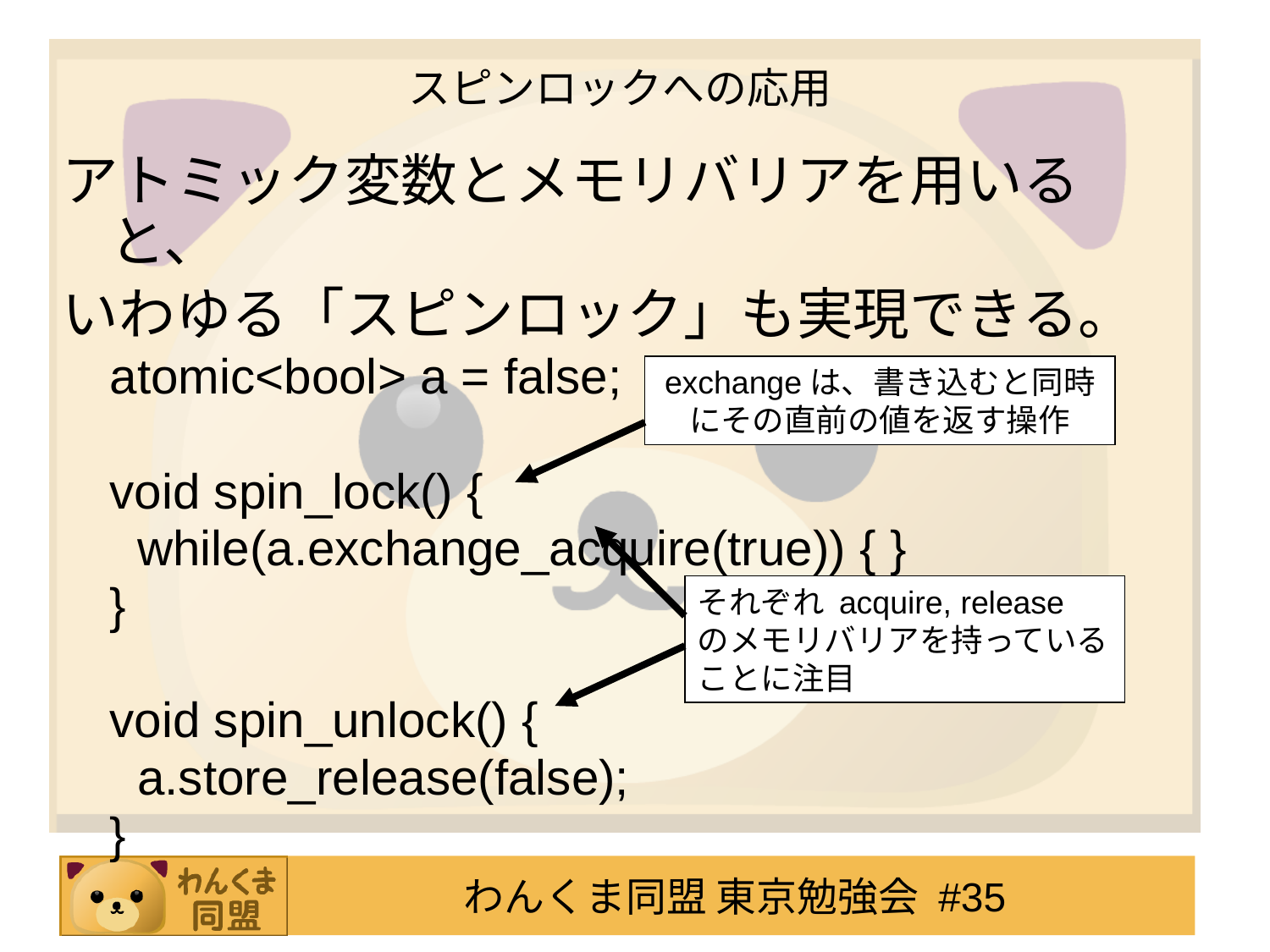

# スピンロックへの応用
アトミック変数とメモリバリアを用いると、
いわゆる「スピンロック」も実現できる。
	atomic<bool> a = false;

	void spin_lock() {
	  while(a.exchange_acquire(true)) { }
	}

	void spin_unlock() {
	  a.store_release(false);
	}
exchangeは、書き込むと同時にその直前の値を返す操作

それぞれ acquire, release のメモリバリアを持っていることに注目